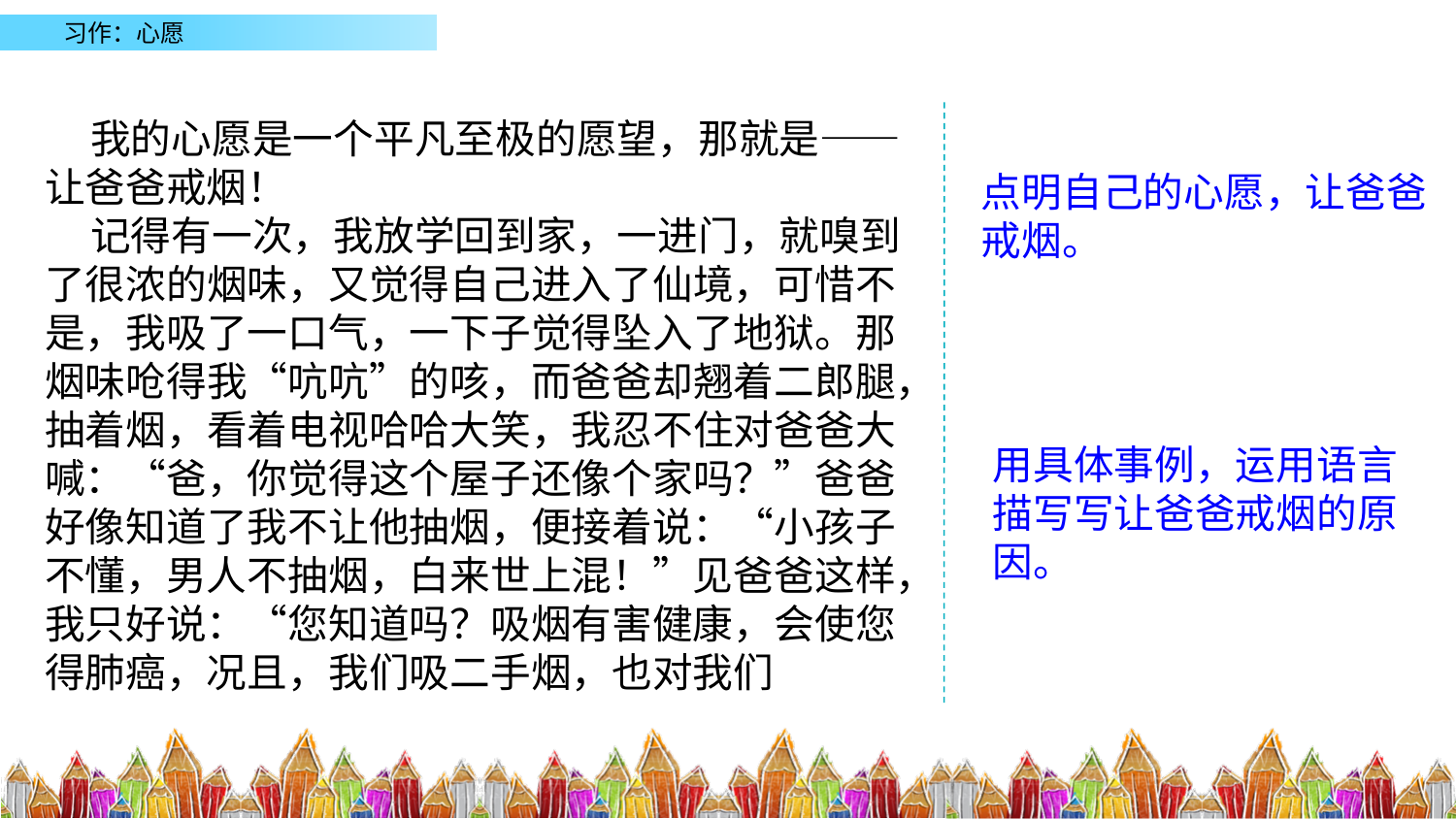

我的心愿是一个平凡至极的愿望，那就是——让爸爸戒烟！
    记得有一次，我放学回到家，一进门，就嗅到了很浓的烟味，又觉得自己进入了仙境，可惜不是，我吸了一口气，一下子觉得坠入了地狱。那烟味呛得我“吭吭”的咳，而爸爸却翘着二郎腿，抽着烟，看着电视哈哈大笑，我忍不住对爸爸大喊：“爸，你觉得这个屋子还像个家吗？”爸爸好像知道了我不让他抽烟，便接着说：“小孩子不懂，男人不抽烟，白来世上混！”见爸爸这样，我只好说：“您知道吗？吸烟有害健康，会使您得肺癌，况且，我们吸二手烟，也对我们
点明自己的心愿，让爸爸戒烟。
用具体事例，运用语言描写写让爸爸戒烟的原因。